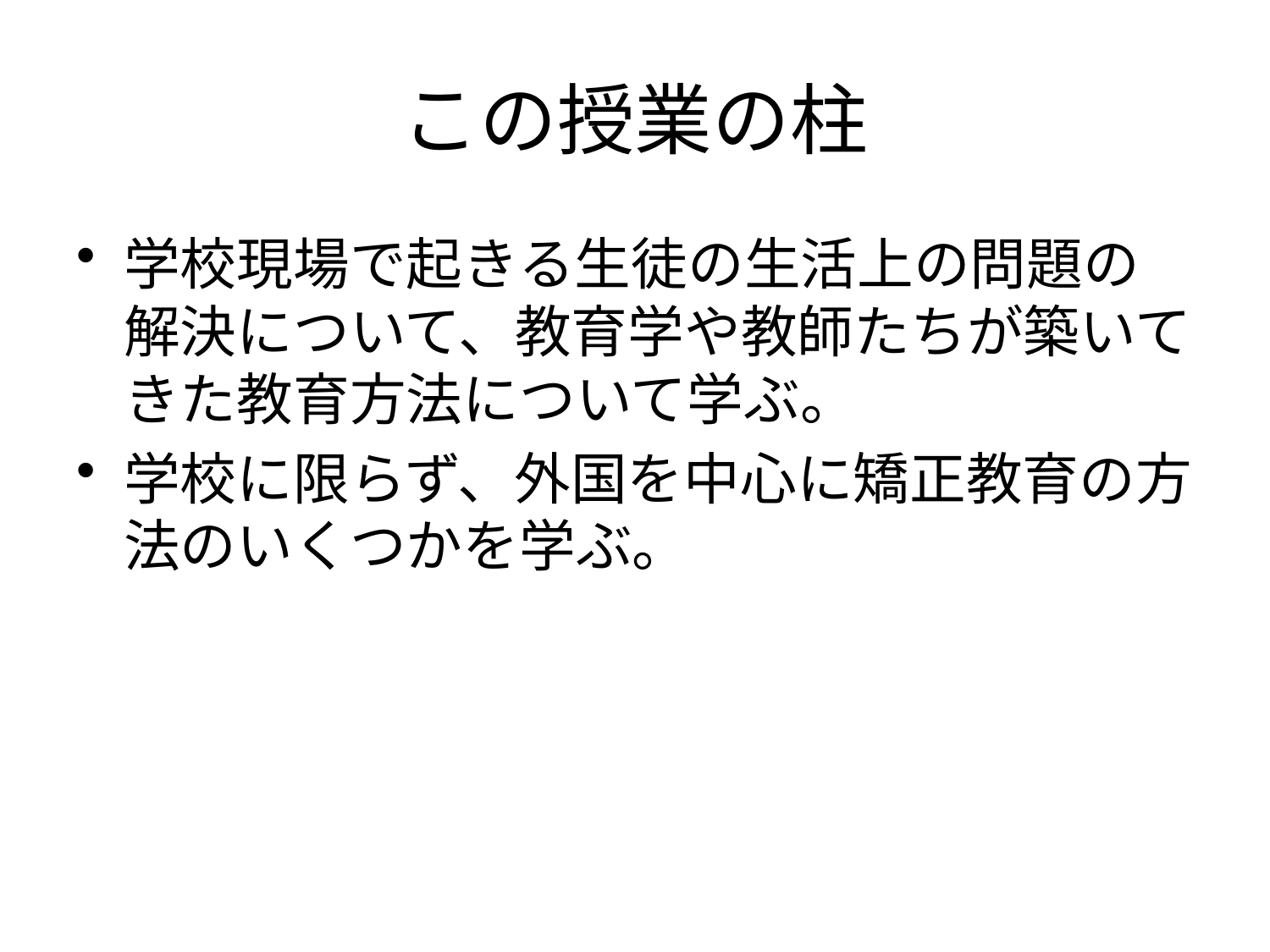

# この授業の柱
学校現場で起きる生徒の生活上の問題の解決について、教育学や教師たちが築いてきた教育方法について学ぶ。
学校に限らず、外国を中心に矯正教育の方法のいくつかを学ぶ。